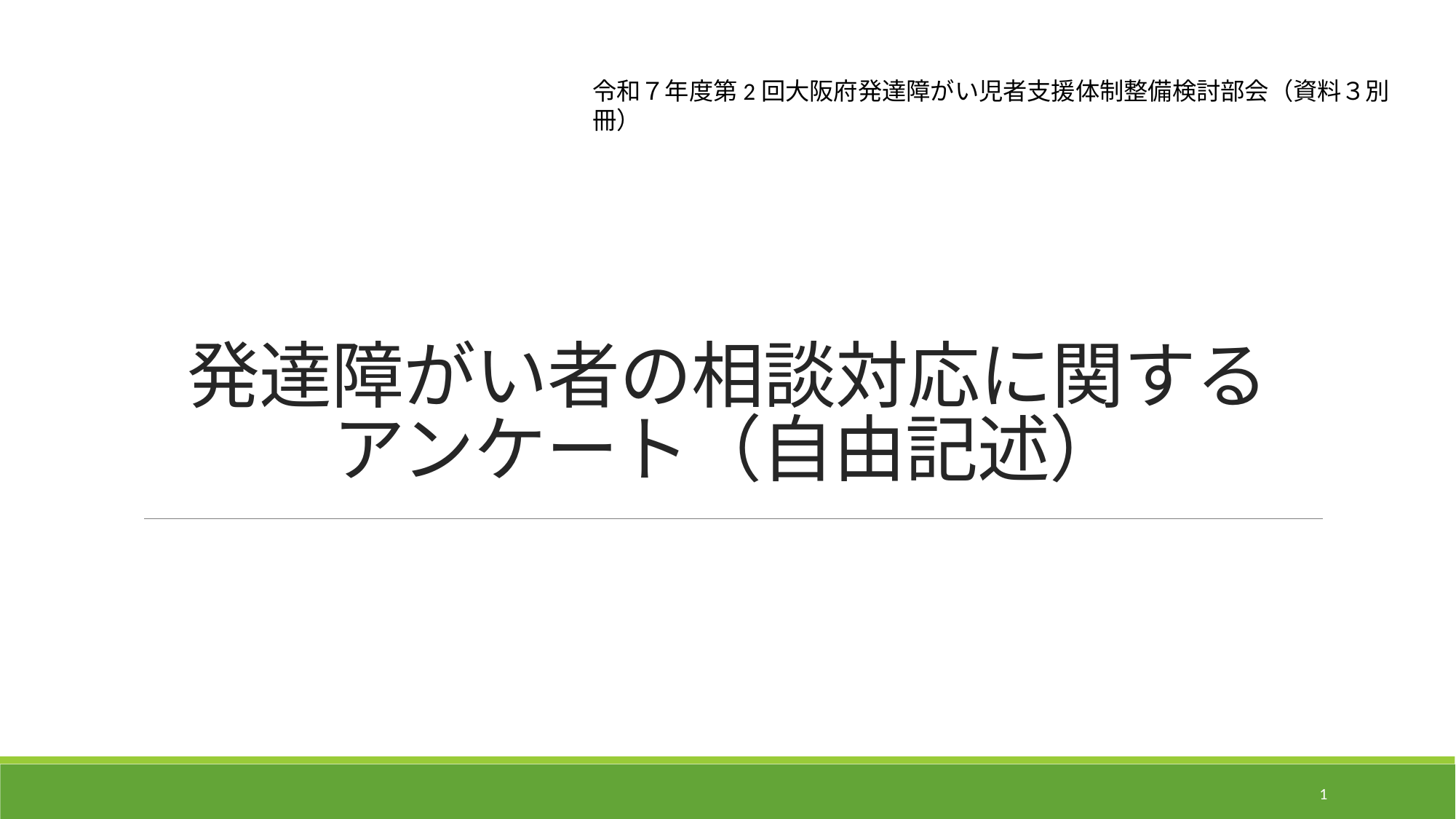

令和７年度第2回大阪府発達障がい児者支援体制整備検討部会（資料３別冊）
# 発達障がい者の相談対応に関するアンケート（自由記述）
1